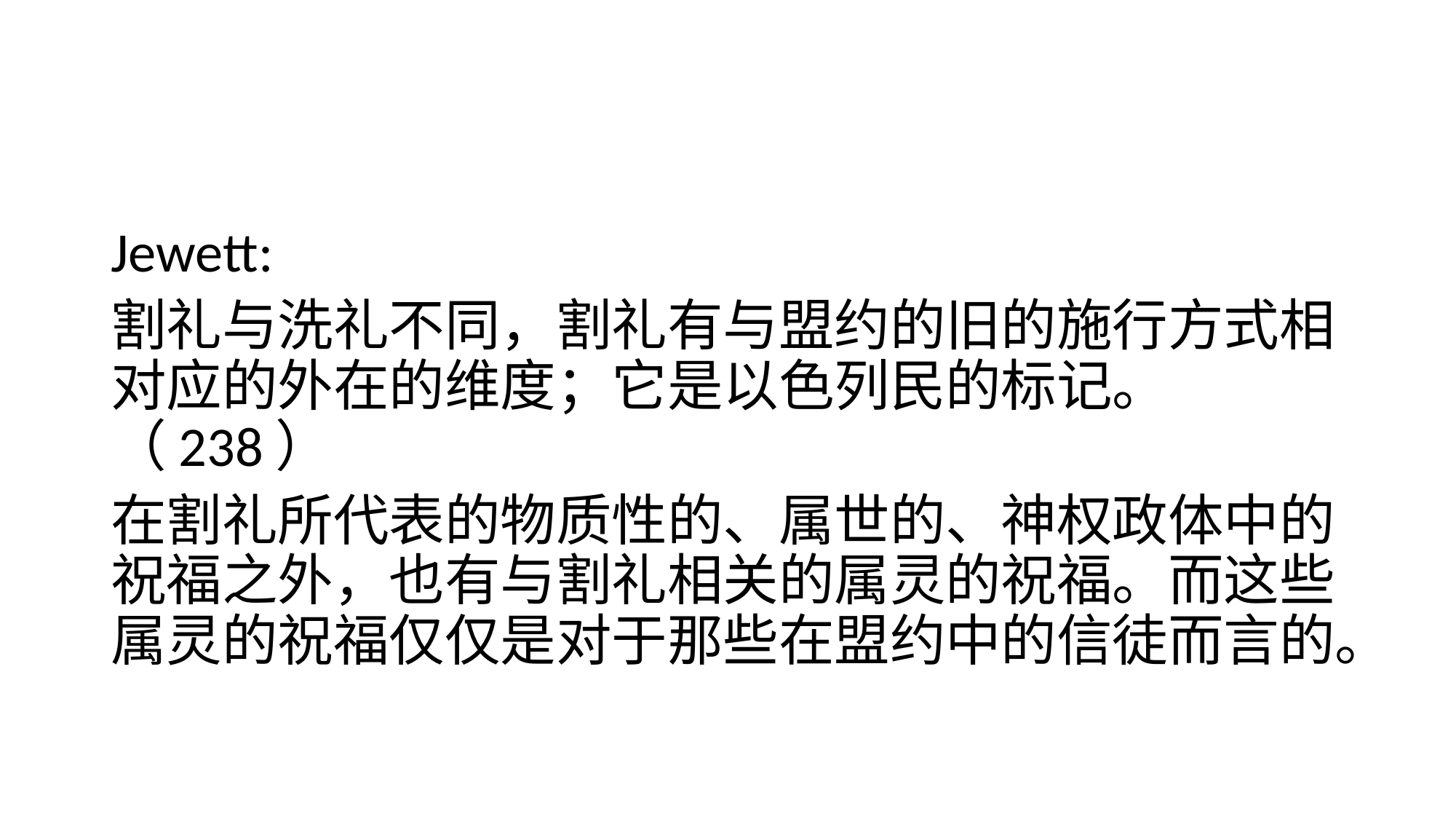

#
Jewett:
割礼与洗礼不同，割礼有与盟约的旧的施行方式相对应的外在的维度；它是以色列民的标记。（238）
在割礼所代表的物质性的、属世的、神权政体中的祝福之外，也有与割礼相关的属灵的祝福。而这些属灵的祝福仅仅是对于那些在盟约中的信徒而言的。